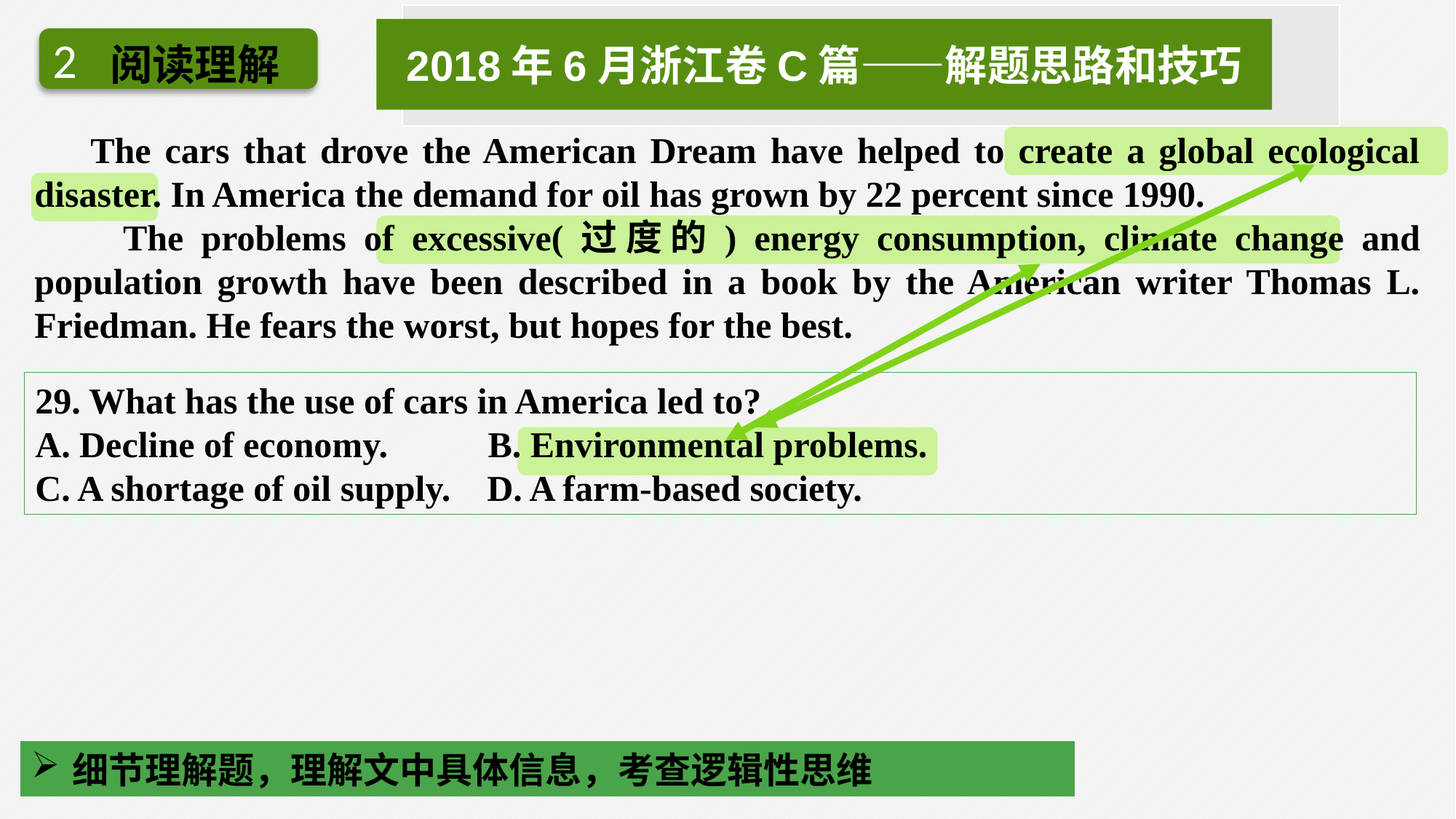

2018年6月浙江卷C篇——解题思路和技巧
2
阅读理解
    The cars that drove the American Dream have helped to create a global ecological disaster. In America the demand for oil has grown by 22 percent since 1990.
     The problems of excessive(过度的) energy consumption, climate change and population growth have been described in a book by the American writer Thomas L. Friedman. He fears the worst, but hopes for the best.

29. What has the use of cars in America led to?
A. Decline of economy.           B. Environmental problems.
C. A shortage of oil supply.    D. A farm-based society.

细节理解题，理解文中具体信息，考查逻辑性思维